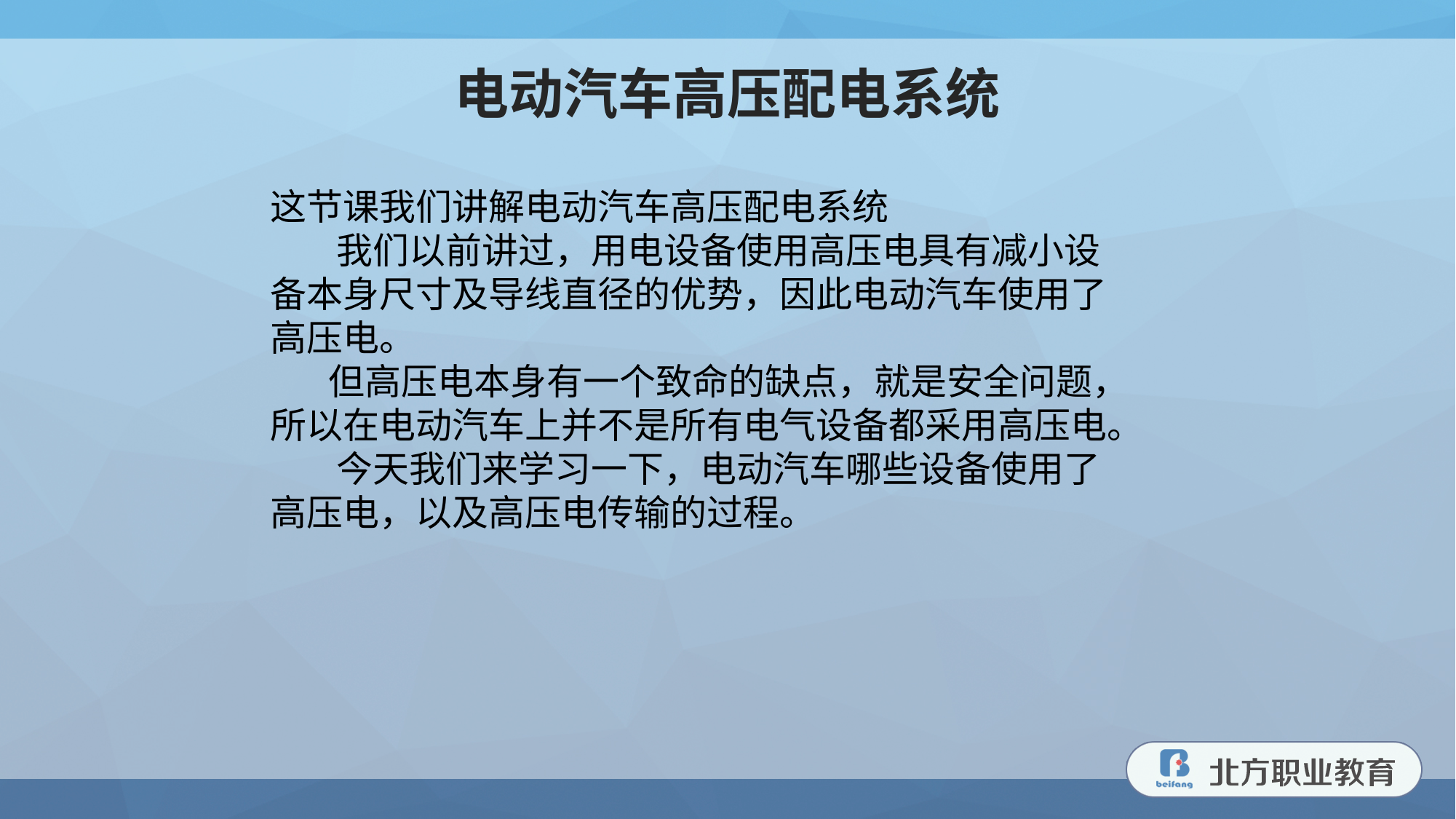

电动汽车高压配电系统
这节课我们讲解电动汽车高压配电系统
       我们以前讲过，用电设备使用高压电具有减小设备本身尺寸及导线直径的优势，因此电动汽车使用了高压电。
      但高压电本身有一个致命的缺点，就是安全问题，所以在电动汽车上并不是所有电气设备都采用高压电。
       今天我们来学习一下，电动汽车哪些设备使用了高压电，以及高压电传输的过程。